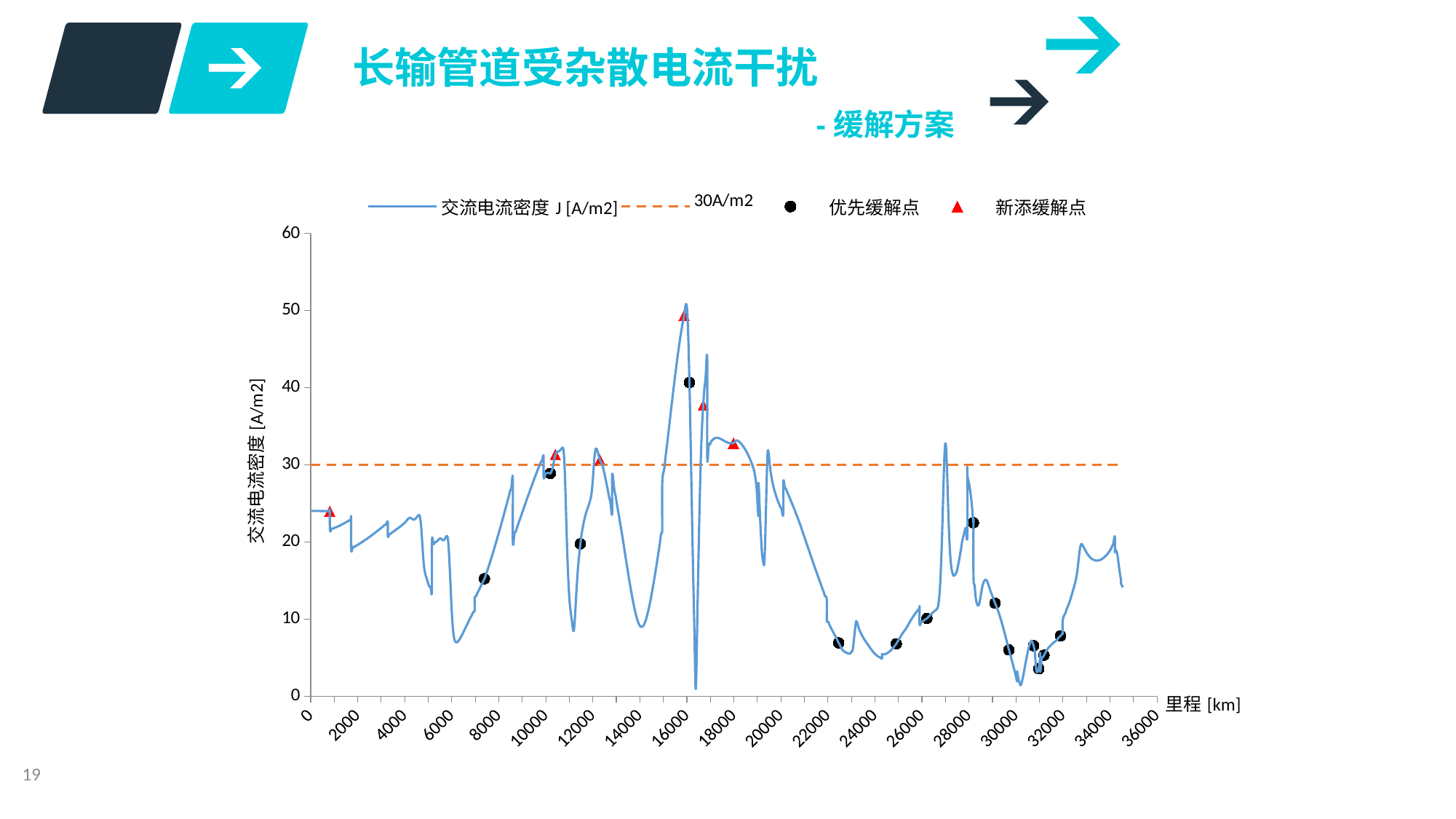

长输管道受杂散电流干扰
                                           -缓解方案

### Chart

| Category | 交流电流密度J [A/m2] | 30A/m2 | 优先缓解点 | 新添缓解点 |
|---|---|---|---|---|
19